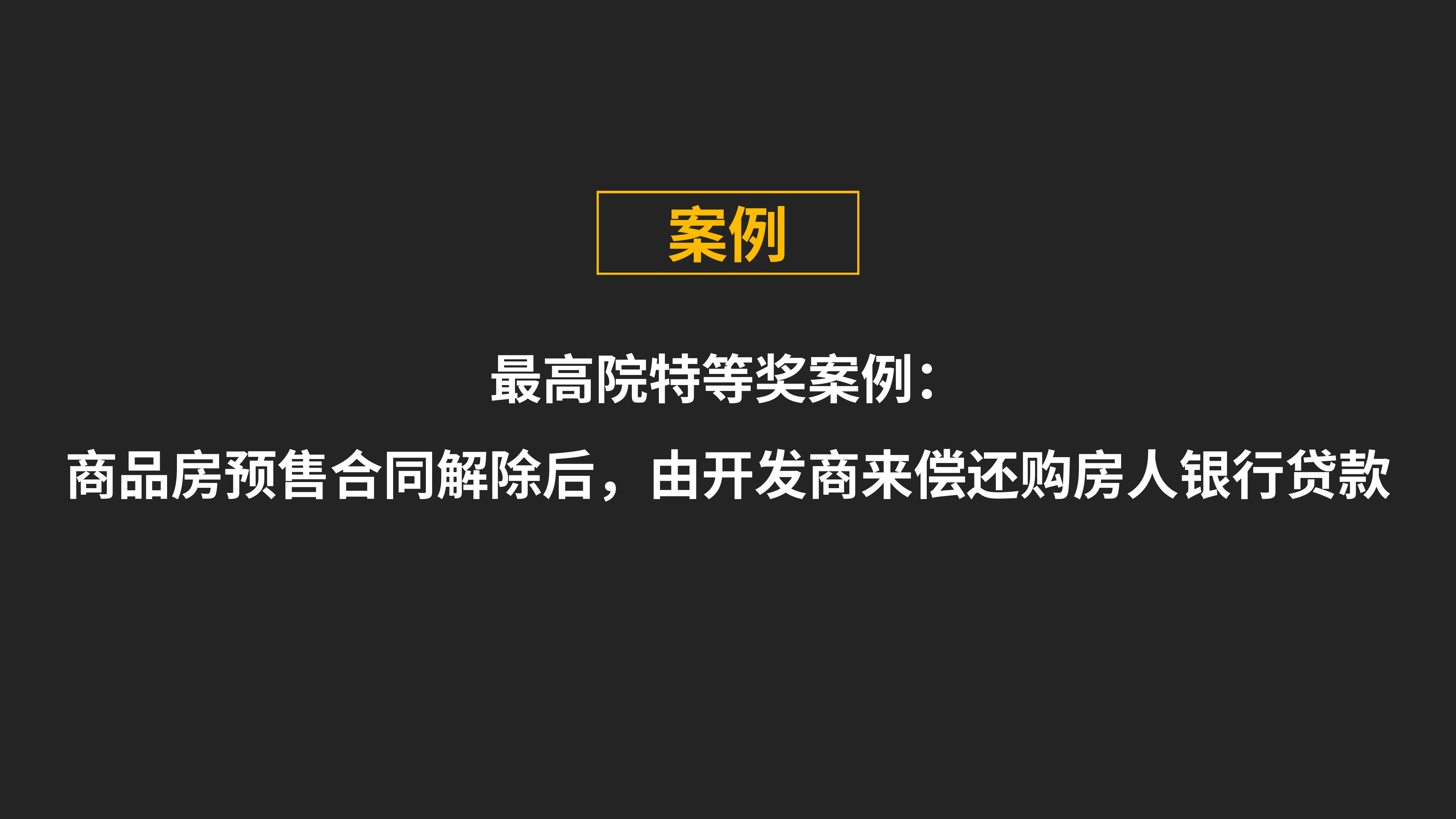

案例

最高院特等奖案例：
商品房预售合同解除后，由开发商来偿还购房人银行贷款